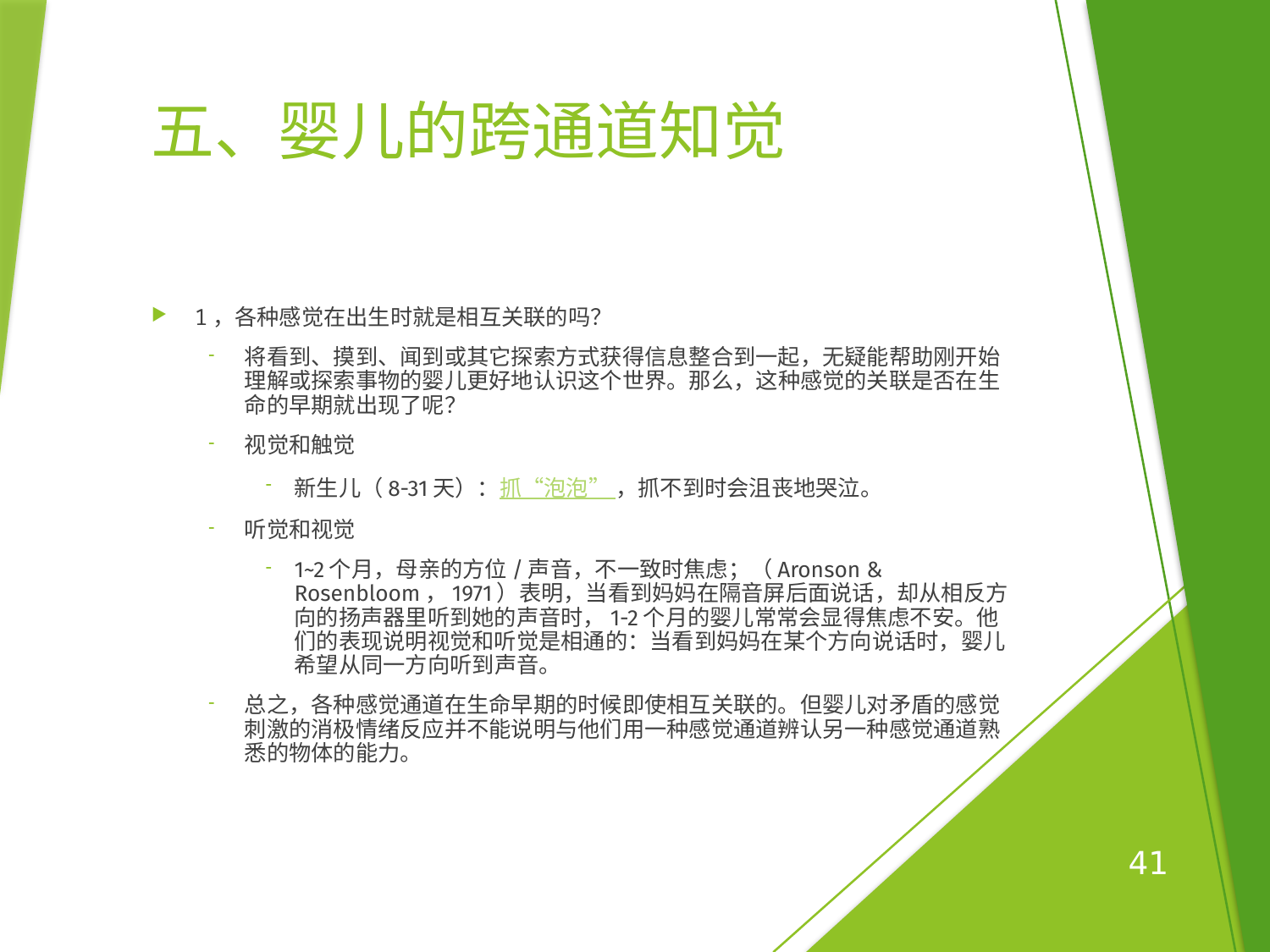

# 五、婴儿的跨通道知觉
1，各种感觉在出生时就是相互关联的吗？
将看到、摸到、闻到或其它探索方式获得信息整合到一起，无疑能帮助刚开始理解或探索事物的婴儿更好地认识这个世界。那么，这种感觉的关联是否在生命的早期就出现了呢？
视觉和触觉
新生儿（8-31天）：抓“泡泡” ，抓不到时会沮丧地哭泣。
听觉和视觉
1~2个月，母亲的方位/声音，不一致时焦虑；（Aronson & Rosenbloom，1971）表明，当看到妈妈在隔音屏后面说话，却从相反方向的扬声器里听到她的声音时，1-2个月的婴儿常常会显得焦虑不安。他们的表现说明视觉和听觉是相通的：当看到妈妈在某个方向说话时，婴儿希望从同一方向听到声音。
总之，各种感觉通道在生命早期的时候即使相互关联的。但婴儿对矛盾的感觉刺激的消极情绪反应并不能说明与他们用一种感觉通道辨认另一种感觉通道熟悉的物体的能力。

41